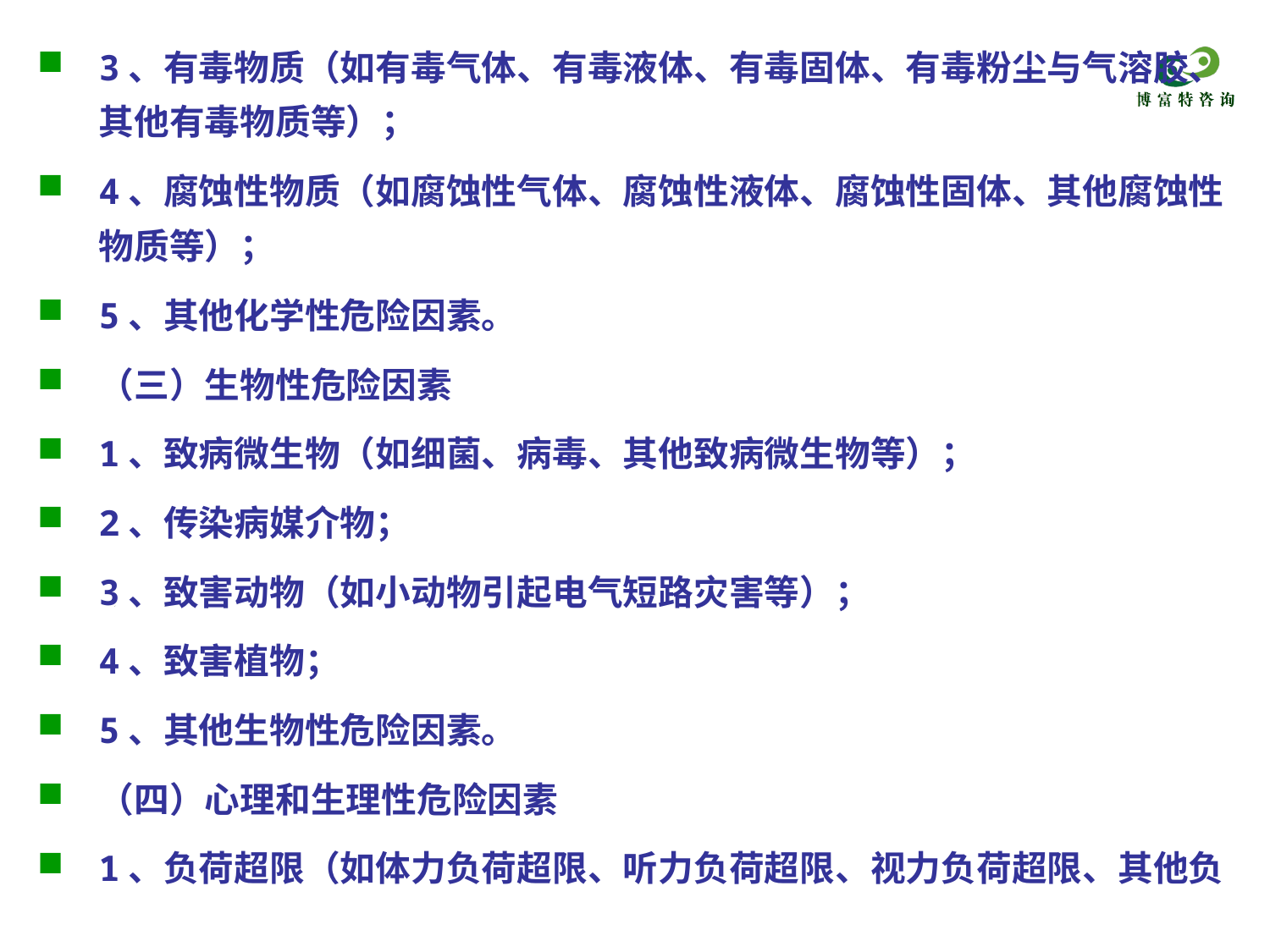

3、有毒物质（如有毒气体、有毒液体、有毒固体、有毒粉尘与气溶胶、其他有毒物质等）；
4、腐蚀性物质（如腐蚀性气体、腐蚀性液体、腐蚀性固体、其他腐蚀性物质等）；
5、其他化学性危险因素。
（三）生物性危险因素
1、致病微生物（如细菌、病毒、其他致病微生物等）；
2、传染病媒介物；
3、致害动物（如小动物引起电气短路灾害等）；
4、致害植物；
5、其他生物性危险因素。
（四）心理和生理性危险因素
1、负荷超限（如体力负荷超限、听力负荷超限、视力负荷超限、其他负